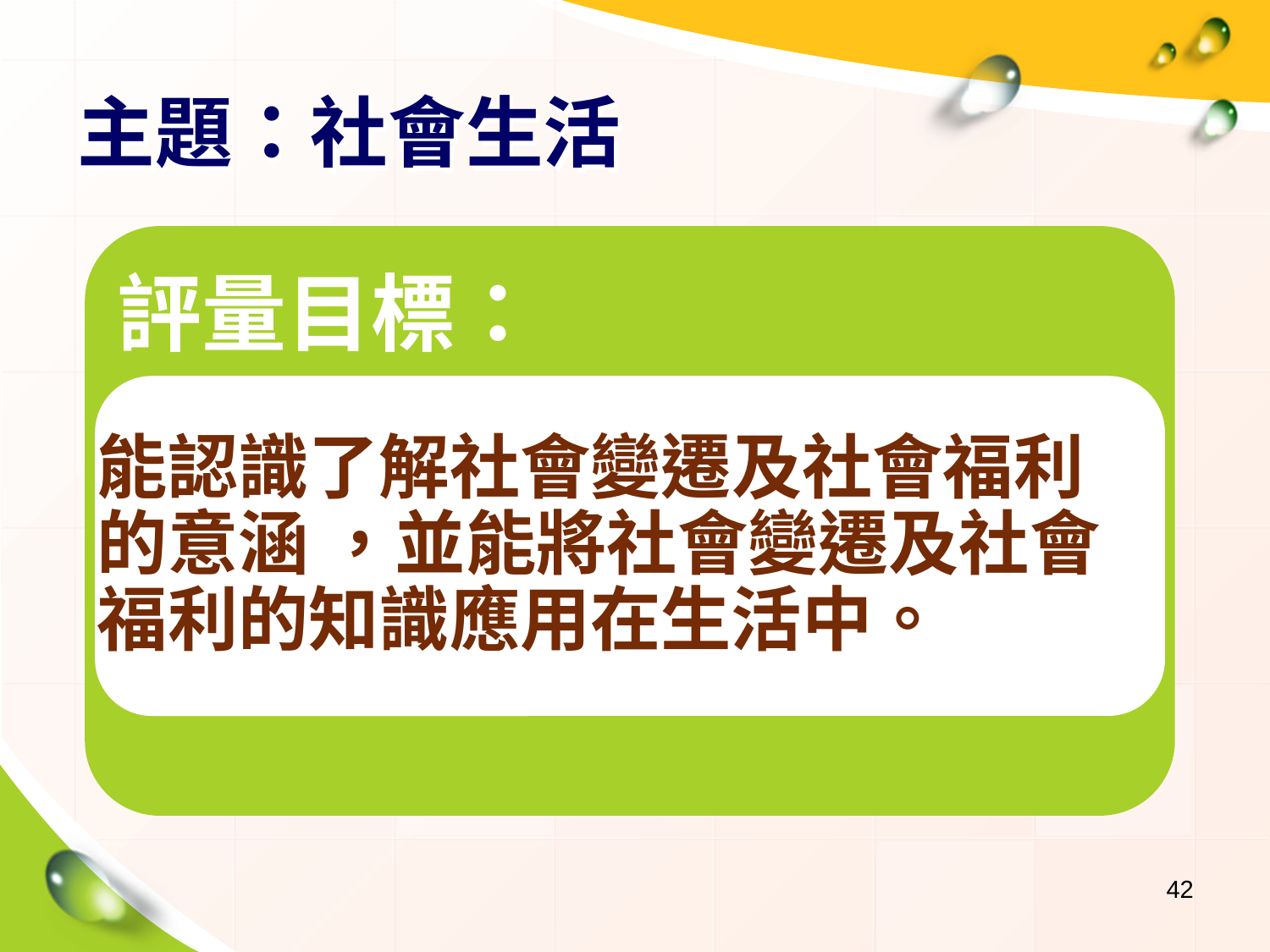

主題：社會生活

評量目標：

能認識了解社會變遷及社會福利的意涵 ，並能將社會變遷及社會福利的知識應用在生活中。
42